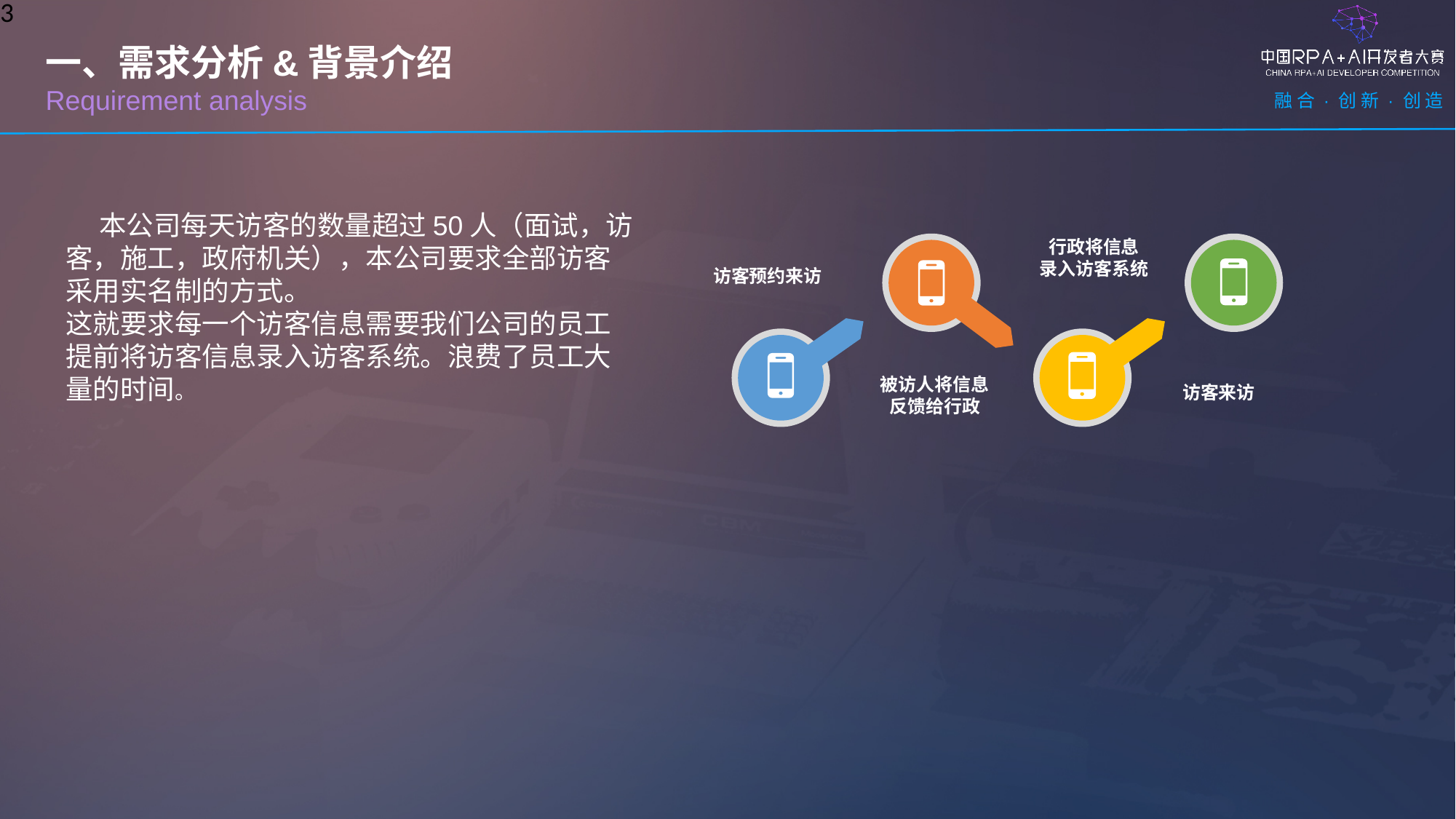

3
一、需求分析&背景介绍
Requirement analysis
      本公司每天访客的数量超过50人（面试，访客，施工，政府机关），本公司要求全部访客采用实名制的方式。
这就要求每一个访客信息需要我们公司的员工提前将访客信息录入访客系统。浪费了员工大量的时间。

行政将信息
录入访客系统

访客预约来访

访客来访
被访人将信息
反馈给行政